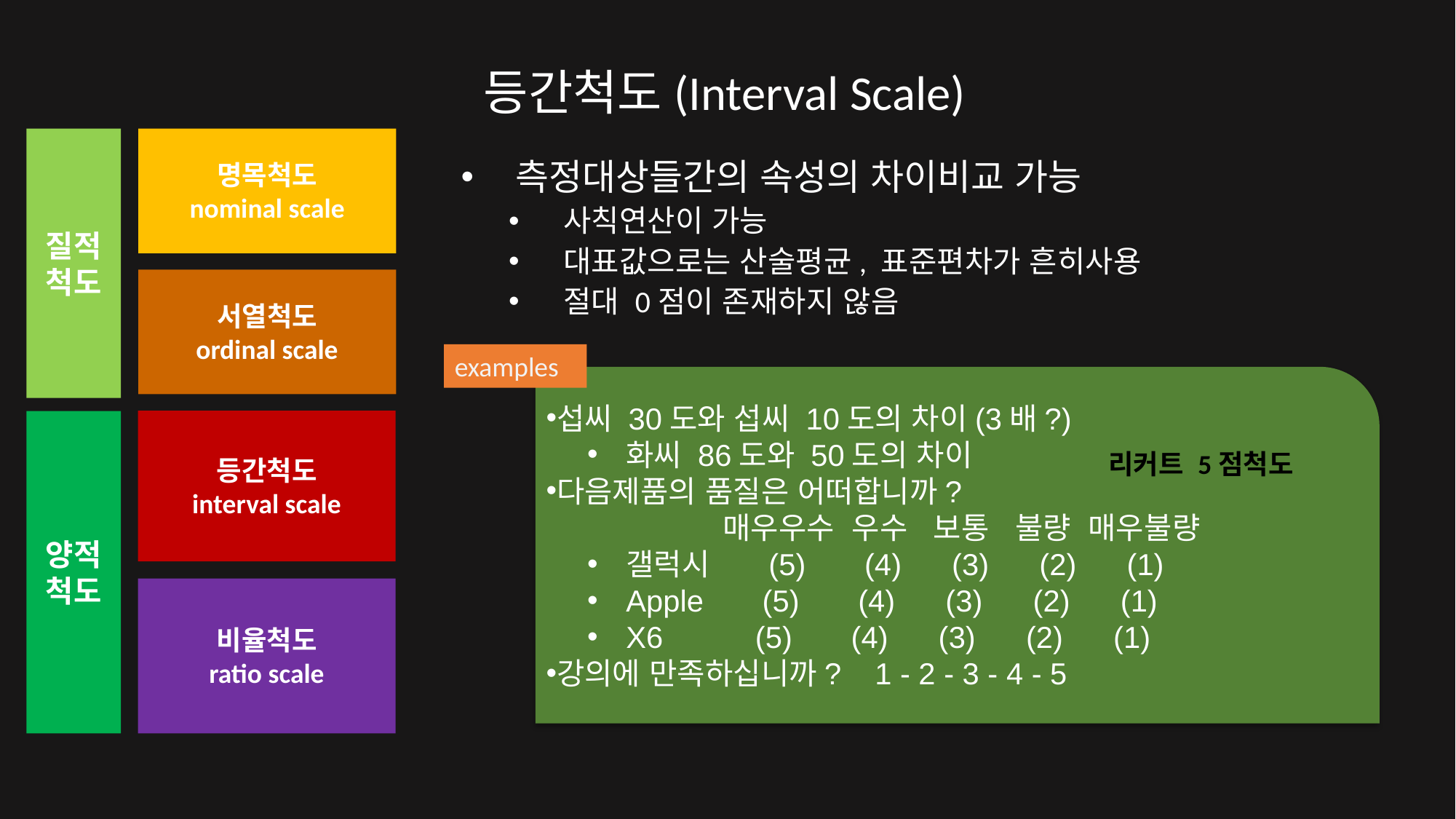

# 등간척도(Interval Scale)
질적척도
명목척도
nominal scale
측정대상들간의 속성의 차이비교 가능
사칙연산이 가능
대표값으로는 산술평균, 표준편차가 흔히사용
절대 0점이 존재하지 않음
서열척도
ordinal scale
examples
섭씨 30도와 섭씨 10도의 차이(3배?)
화씨 86도와 50도의 차이
다음제품의 품질은 어떠합니까?
               매우우수  우수   보통   불량  매우불량
갤럭시      (5)       (4)      (3)      (2)      (1)
Apple       (5)       (4)      (3)      (2)      (1)
X6           (5)       (4)      (3)      (2)      (1)
강의에 만족하십니까?    1 - 2 - 3 - 4 - 5
등간척도
interval scale
양적척도
리커트 5점척도
비율척도
ratio scale